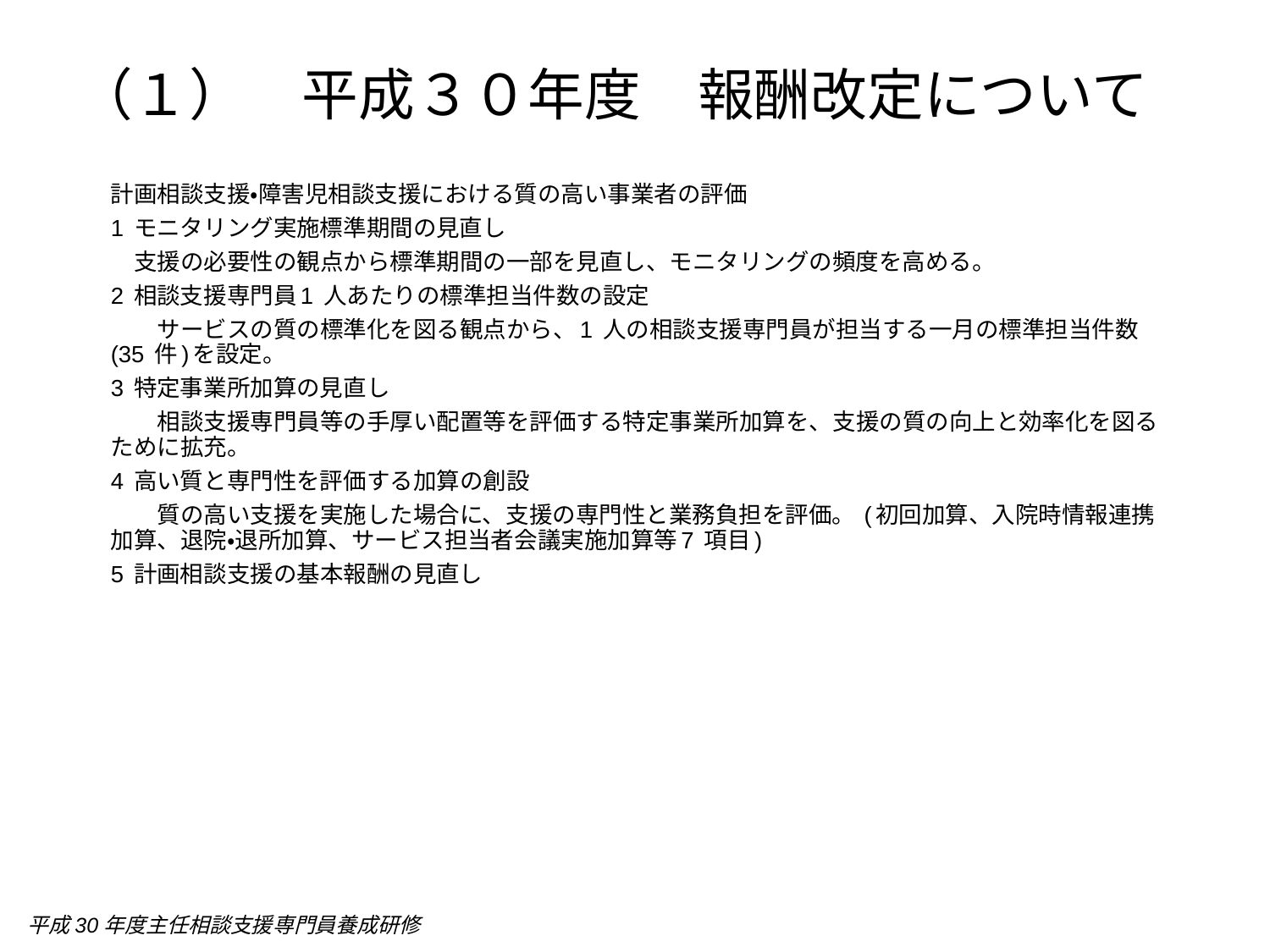

# （１）　平成３０年度　報酬改定について
計画相談支援・障害児相談支援における質の高い事業者の評価
1 モニタリング実施標準期間の見直し
　支援の必要性の観点から標準期間の一部を見直し、モニタリングの頻度を高める。
2 相談支援専門員1 人あたりの標準担当件数の設定
　　サービスの質の標準化を図る観点から、1 人の相談支援専門員が担当する一月の標準担当件数(35 件)を設定。
3 特定事業所加算の見直し
　　相談支援専門員等の手厚い配置等を評価する特定事業所加算を、支援の質の向上と効率化を図るために拡充。
4 高い質と専門性を評価する加算の創設
　　質の高い支援を実施した場合に、支援の専門性と業務負担を評価。 (初回加算、入院時情報連携加算、退院・退所加算、サービス担当者会議実施加算等7 項目)
5 計画相談支援の基本報酬の見直し
平成30年度主任相談支援専門員養成研修